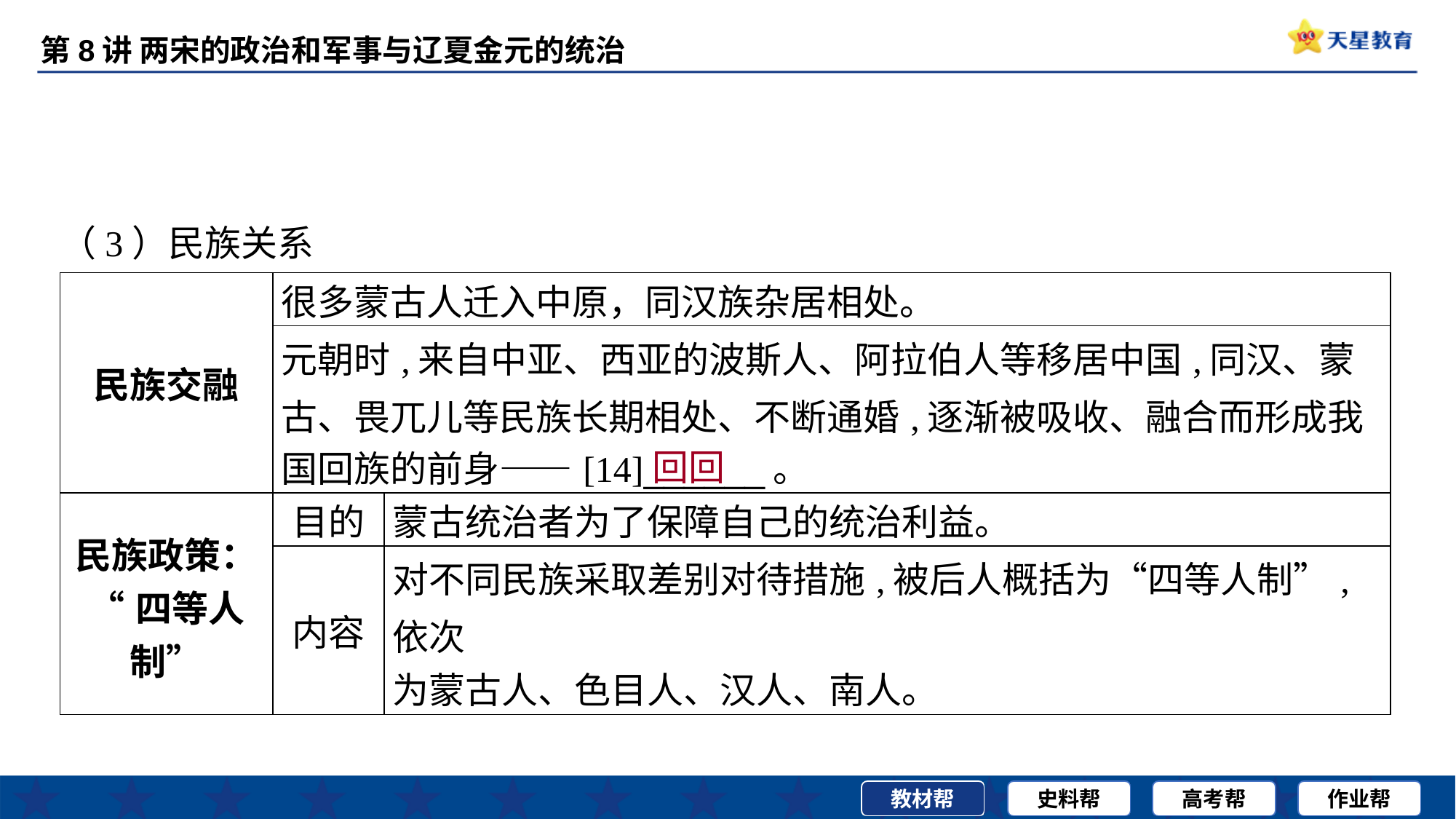

（3）民族关系
| 民族交融 | 很多蒙古人迁入中原，同汉族杂居相处。 |  |
| --- | --- | --- |
|  | 元朝时,来自中亚、西亚的波斯人、阿拉伯人等移居中国,同汉、蒙 古、畏兀儿等民族长期相处、不断通婚,逐渐被吸收、融合而形成我 国回族的前身——[14]\_\_\_\_\_\_。 |  |
| 民族政策： “四等人制” | 目的 | 蒙古统治者为了保障自己的统治利益。 |
|  | 内容 | 对不同民族采取差别对待措施,被后人概括为“四等人制”,依次 为蒙古人、色目人、汉人、南人。 |
回回